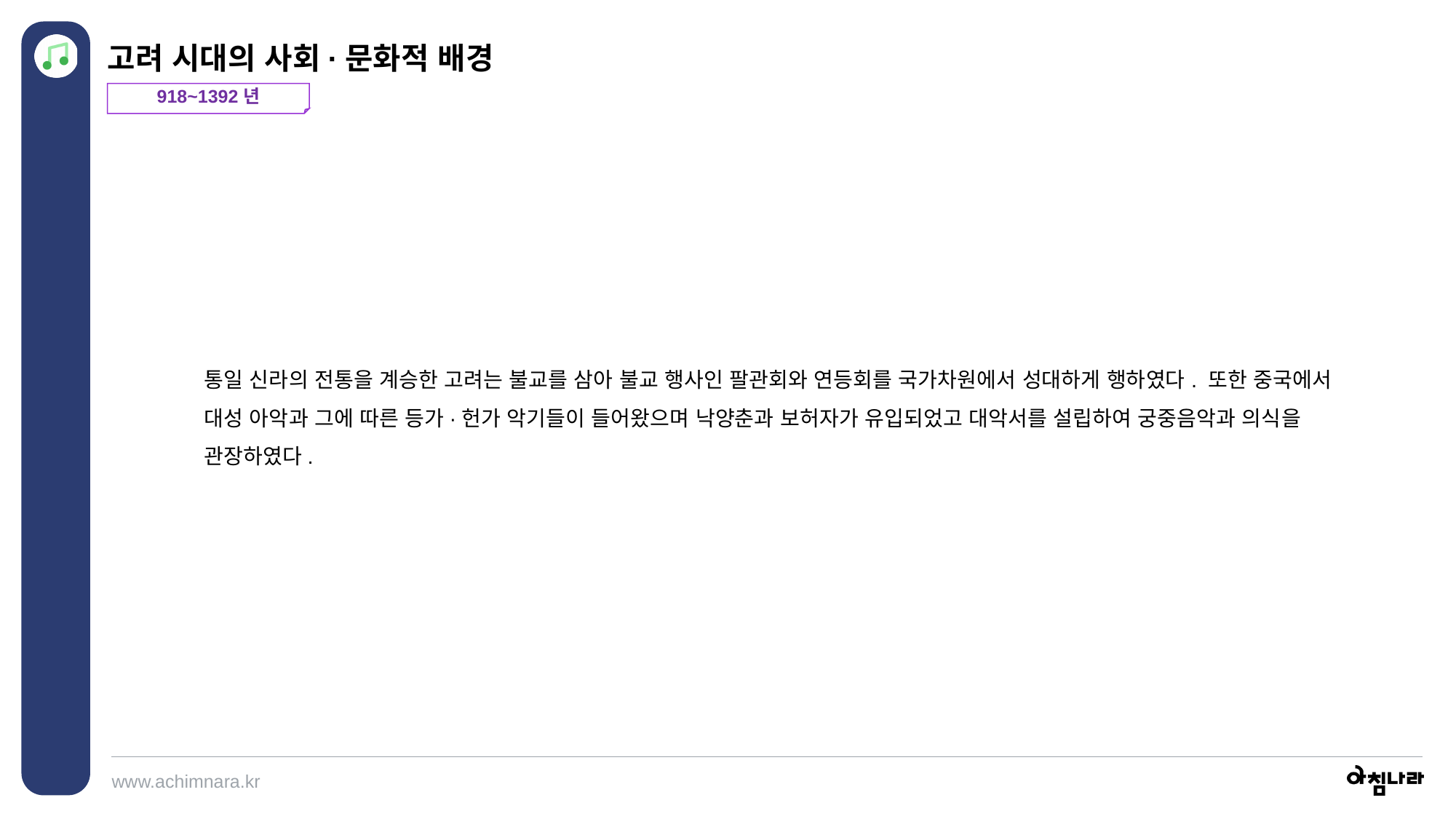

고려 시대의 사회·문화적 배경
918~1392년
통일 신라의 전통을 계승한 고려는 불교를 삼아 불교 행사인 팔관회와 연등회를 국가차원에서 성대하게 행하였다. 또한 중국에서 대성 아악과 그에 따른 등가·헌가 악기들이 들어왔으며 낙양춘과 보허자가 유입되었고 대악서를 설립하여 궁중음악과 의식을 관장하였다.